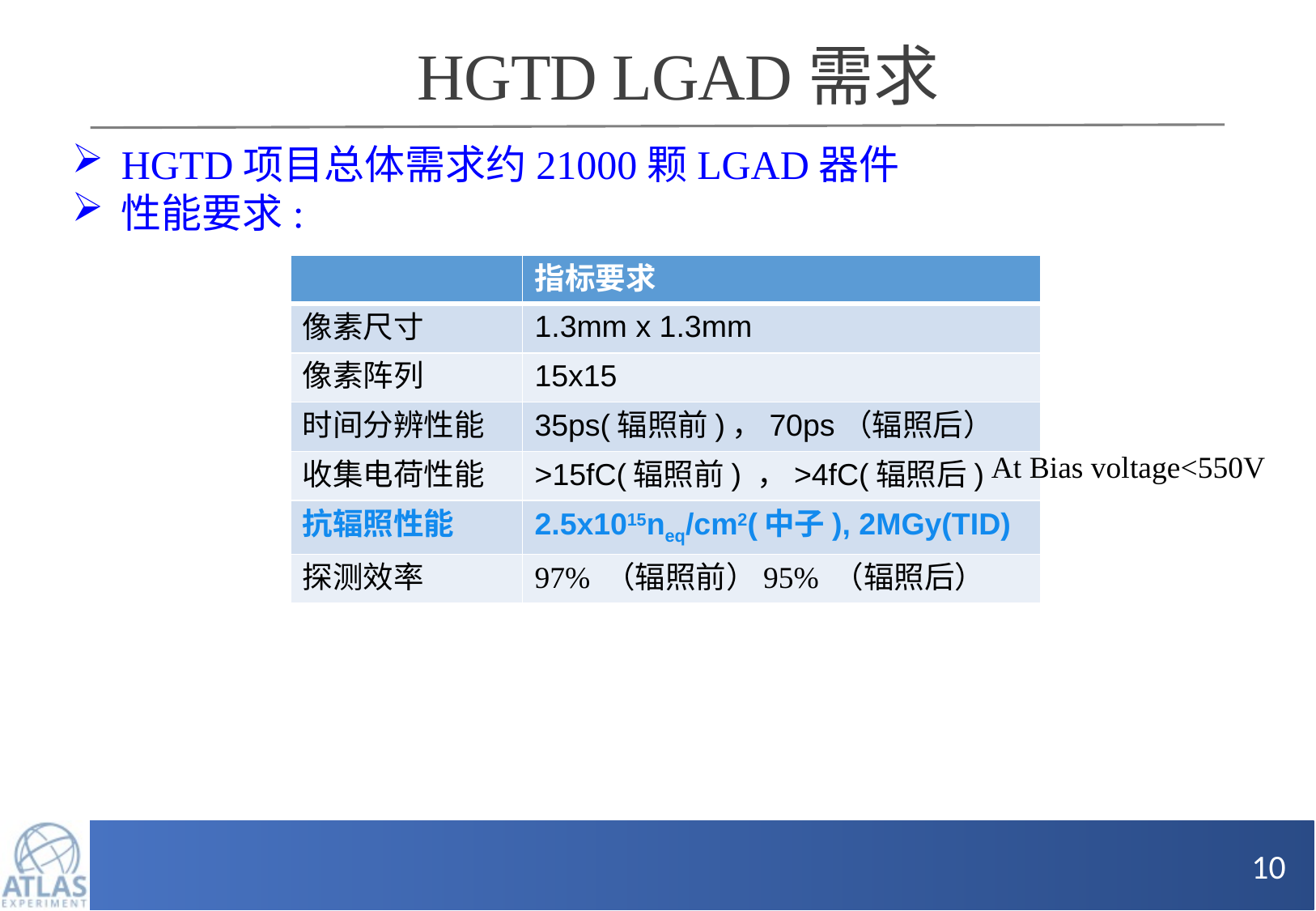

HGTD LGAD需求
HGTD项目总体需求约21000颗LGAD器件
性能要求:
|  | 指标要求 |
| --- | --- |
| 像素尺寸 | 1.3mm x 1.3mm |
| 像素阵列 | 15x15 |
| 时间分辨性能 | 35ps(辐照前)，70ps（辐照后） |
| 收集电荷性能 | >15fC(辐照前) ，>4fC(辐照后) |
| 抗辐照性能 | 2.5x1015neq/cm2(中子), 2MGy(TID) |
| 探测效率 | 97% （辐照前）95% （辐照后） |
At Bias voltage<550V